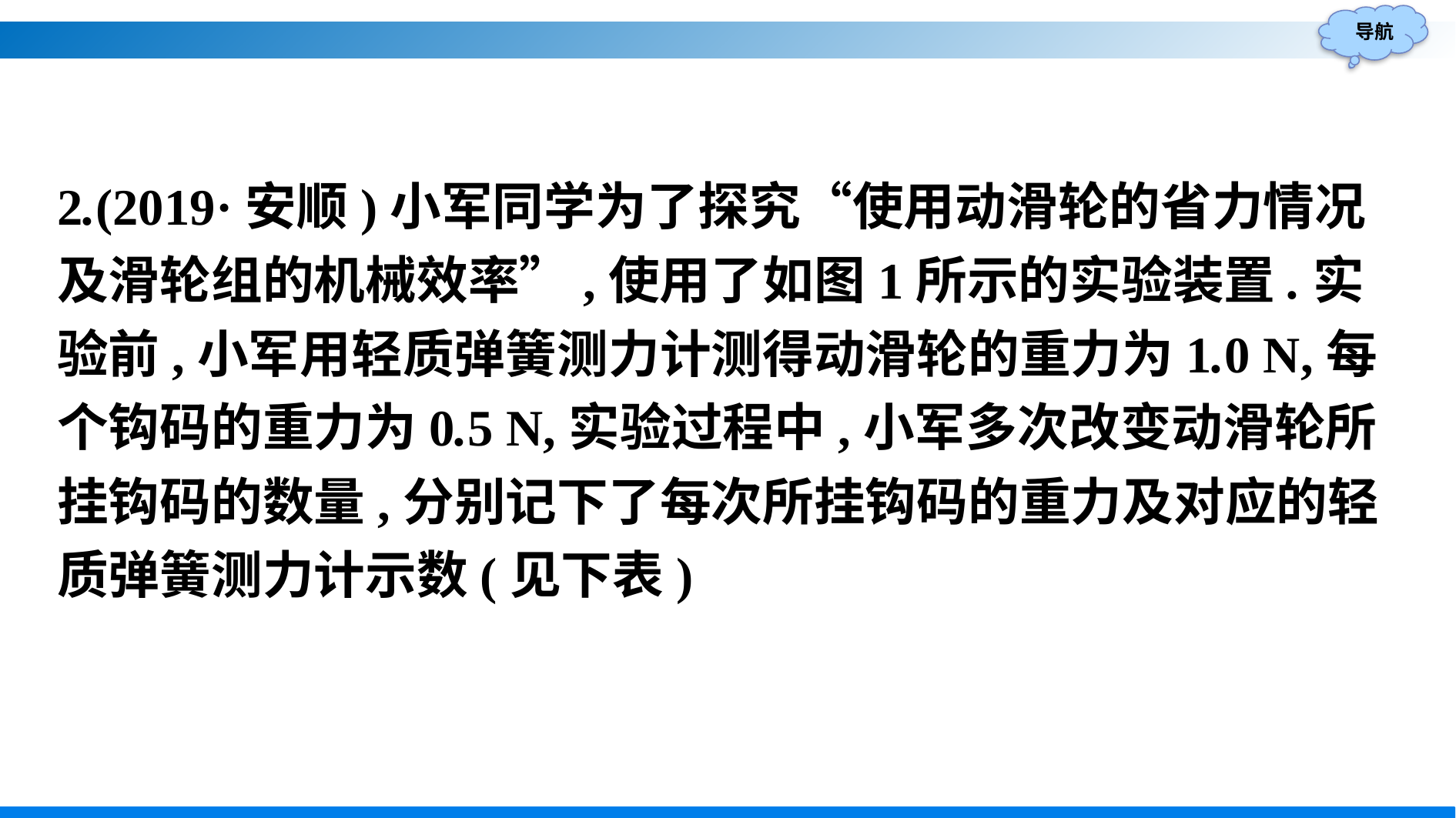

2.(2019·安顺)小军同学为了探究“使用动滑轮的省力情况及滑轮组的机械效率”,使用了如图1所示的实验装置.实验前,小军用轻质弹簧测力计测得动滑轮的重力为1.0 N,每个钩码的重力为0.5 N,实验过程中,小军多次改变动滑轮所挂钩码的数量,分别记下了每次所挂钩码的重力及对应的轻质弹簧测力计示数(见下表)